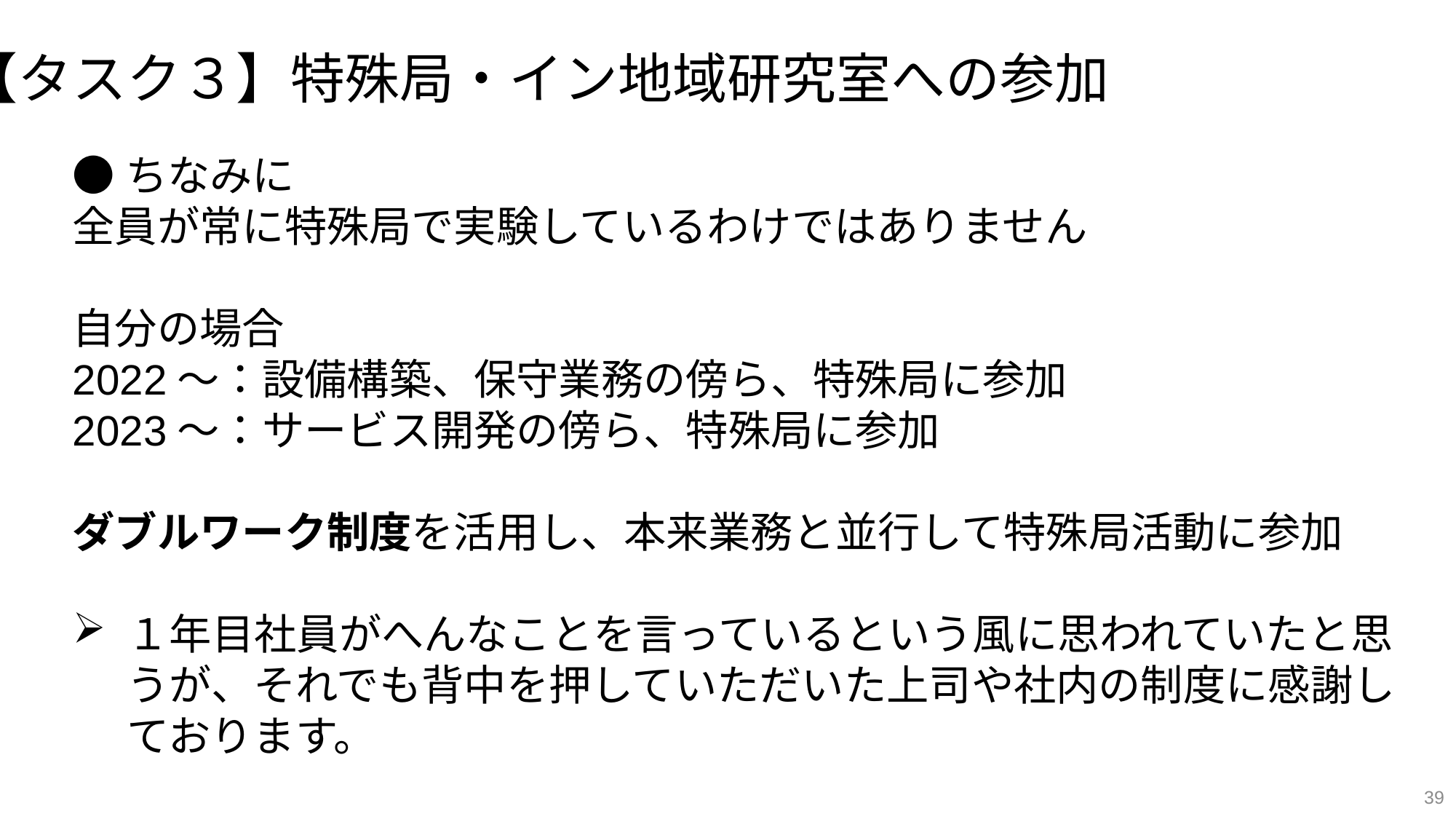

【タスク３】特殊局・イン地域研究室への参加
●ちなみに
全員が常に特殊局で実験しているわけではありません

自分の場合
2022～：設備構築、保守業務の傍ら、特殊局に参加
2023～：サービス開発の傍ら、特殊局に参加

ダブルワーク制度を活用し、本来業務と並行して特殊局活動に参加

１年目社員がへんなことを言っているという風に思われていたと思うが、それでも背中を押していただいた上司や社内の制度に感謝しております。

39